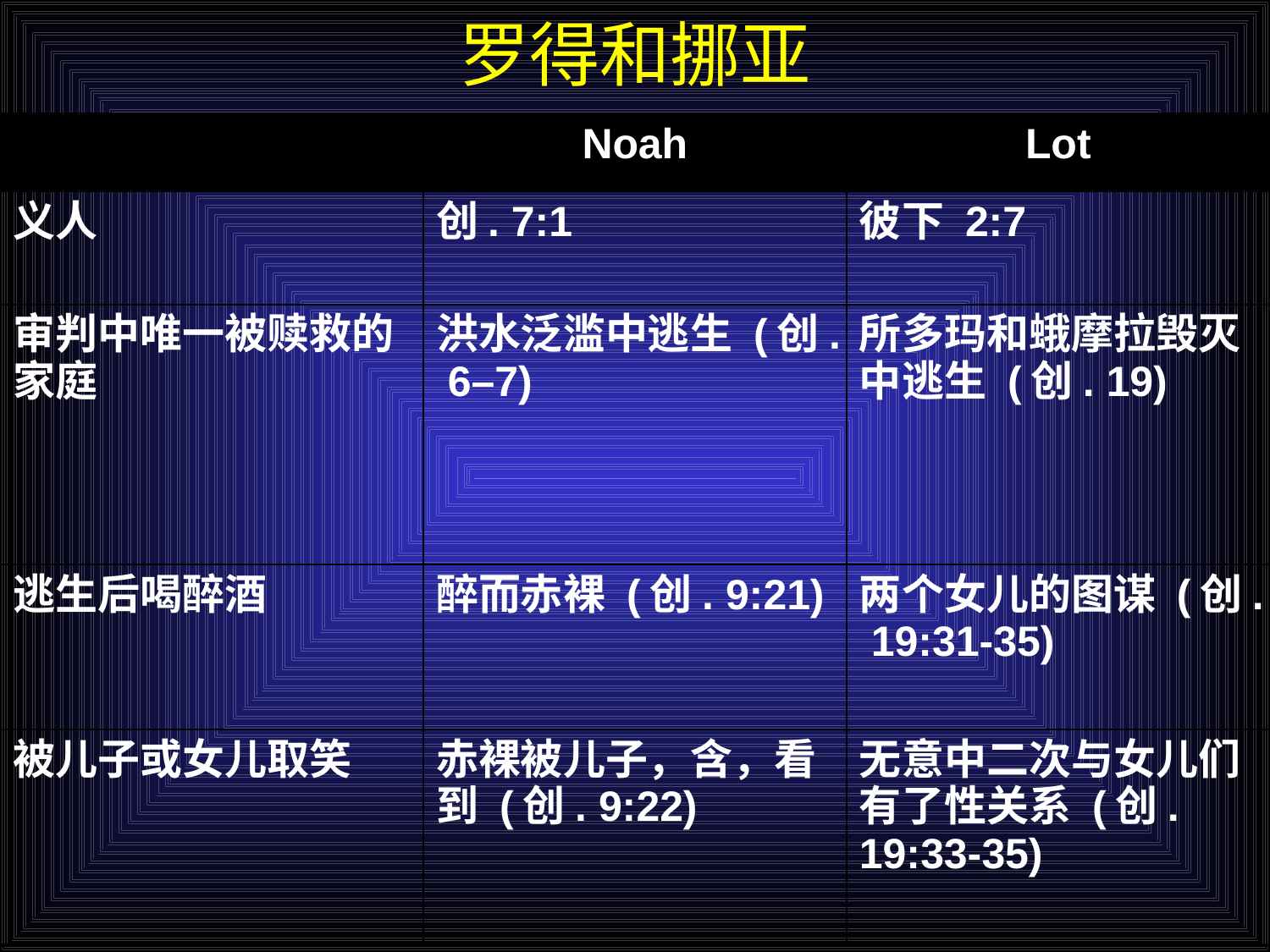

# 罗得和挪亚
|  | Noah | Lot |
| --- | --- | --- |
| 义人 | 创. 7:1 | 彼下 2:7 |
| 审判中唯一被赎救的家庭 | 洪水泛滥中逃生 (创. 6–7) | 所多玛和蛾摩拉毁灭中逃生 (创. 19) |
| 逃生后喝醉酒 | 醉而赤裸 (创. 9:21) | 两个女儿的图谋 (创. 19:31-35) |
| 被儿子或女儿取笑 | 赤裸被儿子，含，看到 (创. 9:22) | 无意中二次与女儿们有了性关系 (创. 19:33-35) |